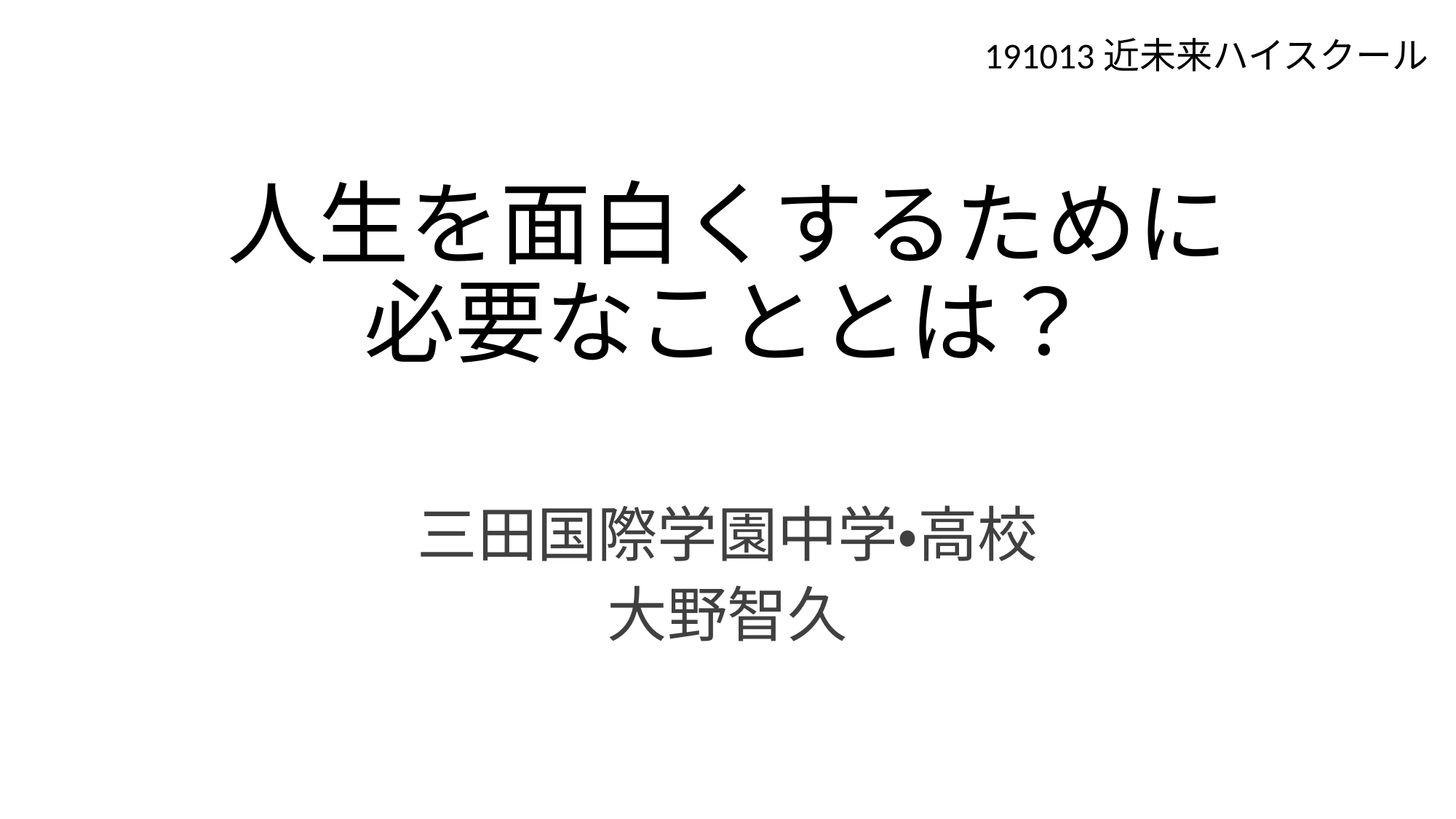

191013近未来ハイスクール
# 人生を面白くするために 必要なこととは？
三田国際学園中学・高校
大野智久